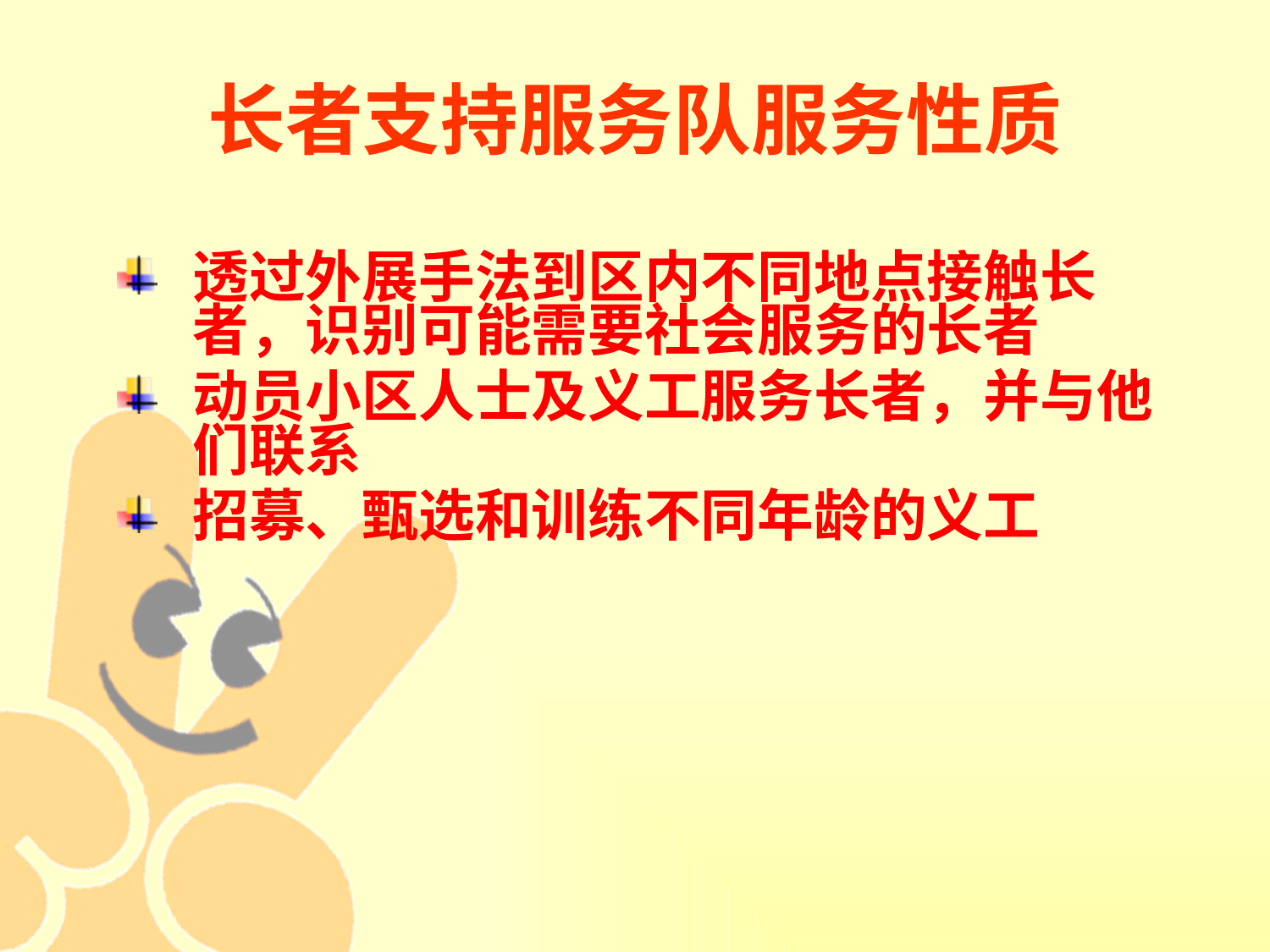

# 长者支持服务队服务性质
透过外展手法到区内不同地点接触长者，识别可能需要社会服务的长者
动员小区人士及义工服务长者，并与他们联系
招募、甄选和训练不同年龄的义工